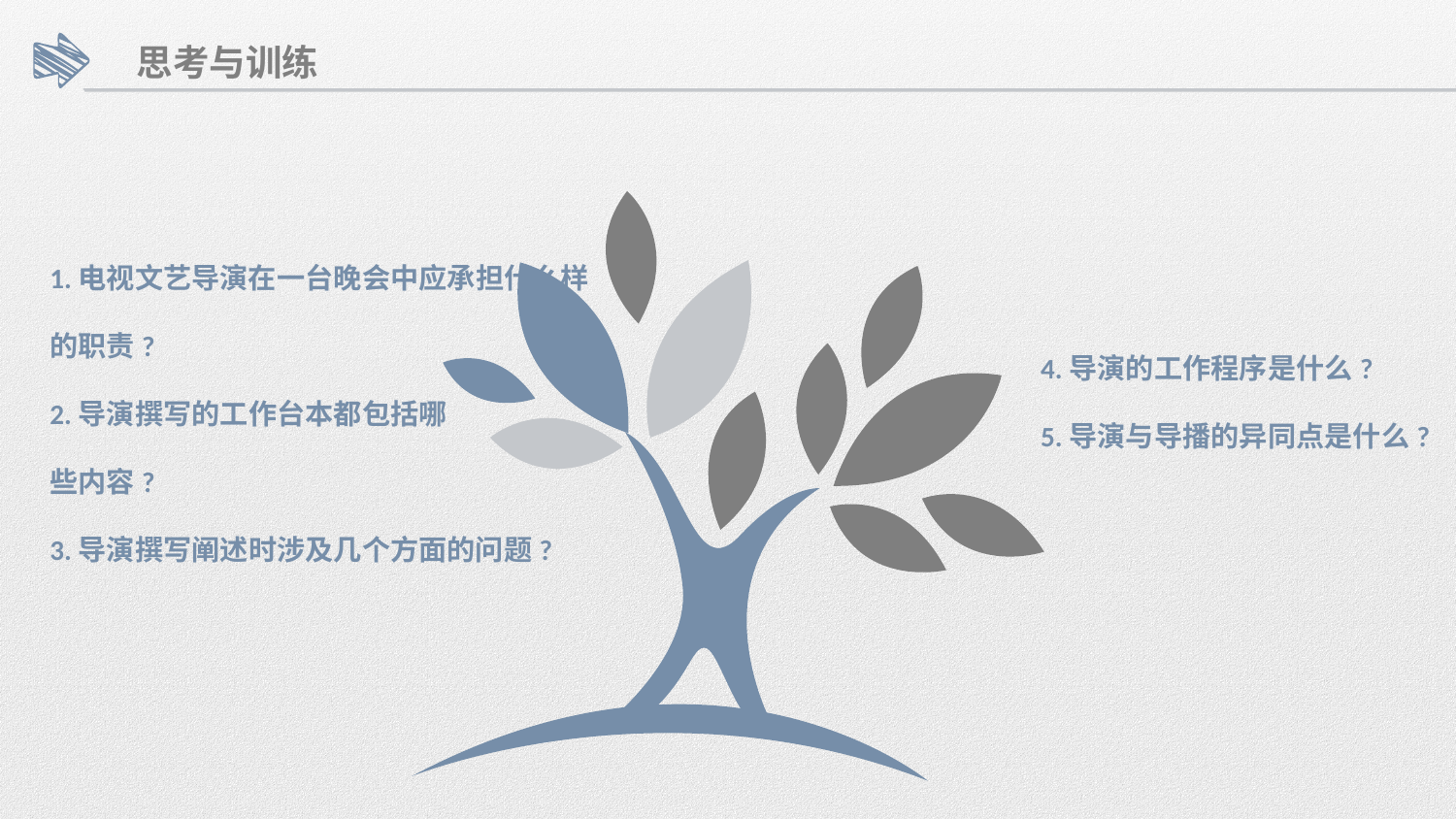

思考与训练

1.电视文艺导演在一台晚会中应承担什么样的职责?
2.导演撰写的工作台本都包括哪
些内容?
3.导演撰写阐述时涉及几个方面的问题?

4.导演的工作程序是什么?
5.导演与导播的异同点是什么?